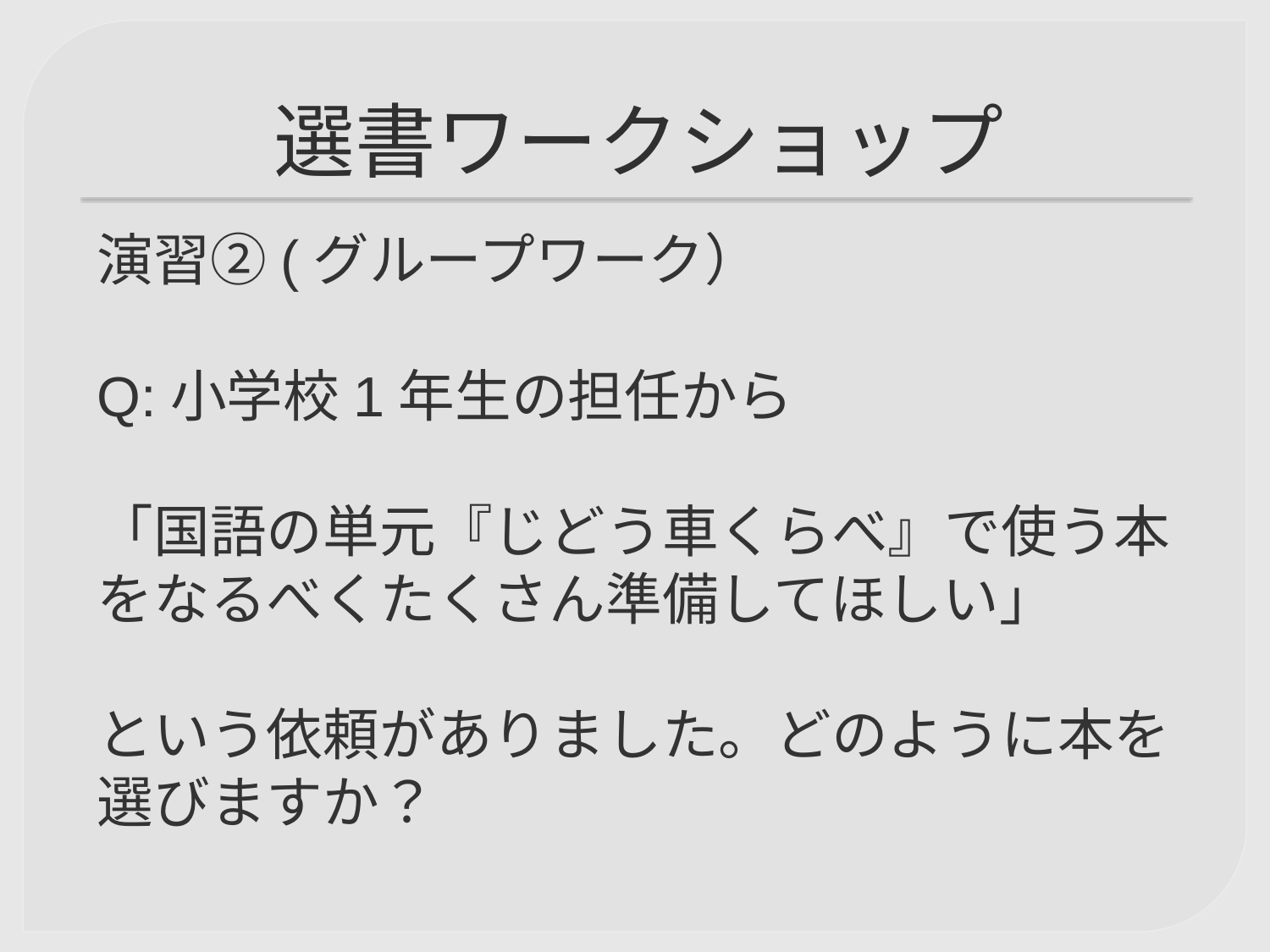

# 選書ワークショップ
演習②(グループワーク）

Q:小学校1年生の担任から

「国語の単元『じどう車くらべ』で使う本をなるべくたくさん準備してほしい」

という依頼がありました。どのように本を選びますか？